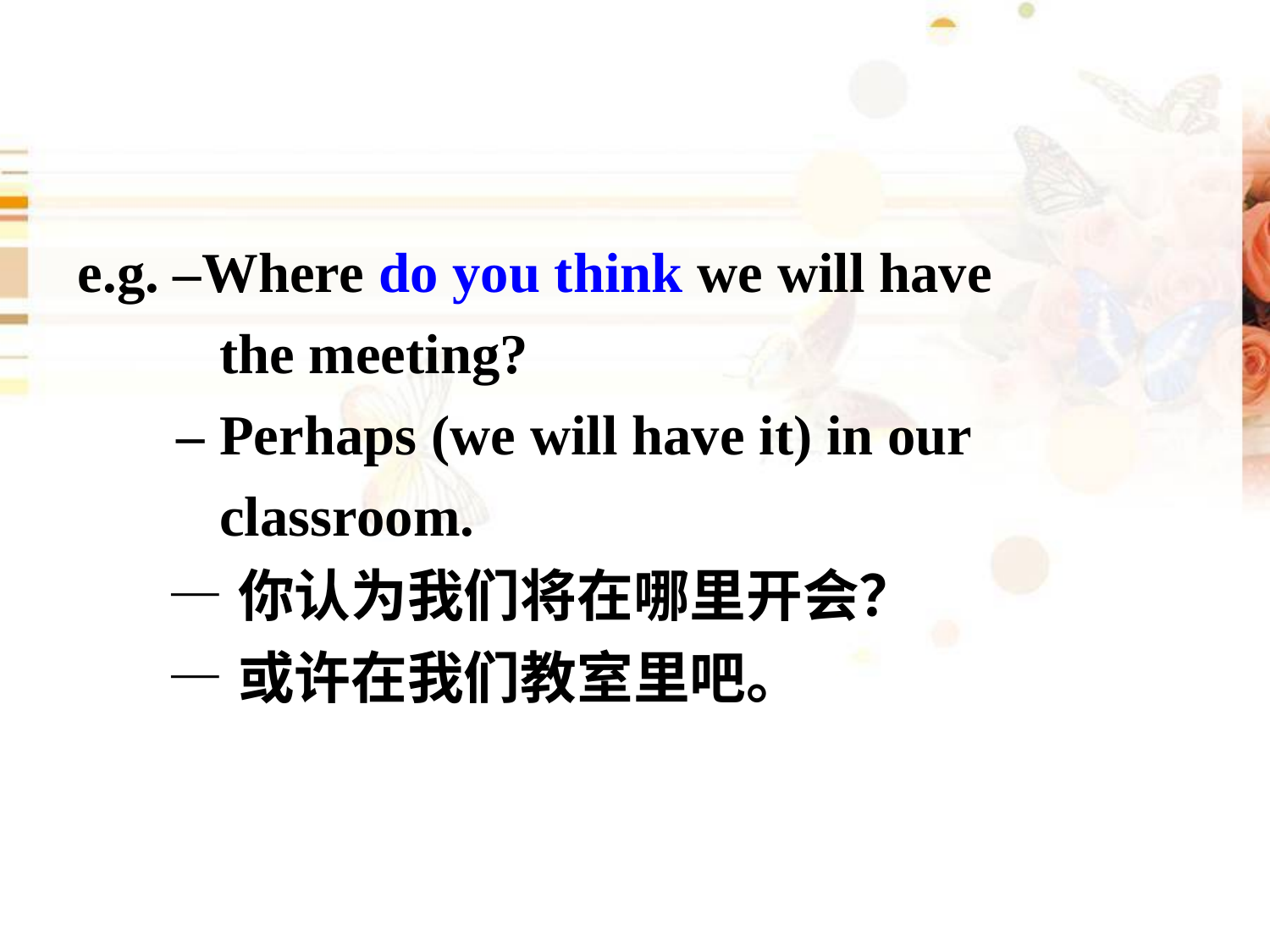

e.g. –Where do you think we will have
          the meeting?
       – Perhaps (we will have it) in our
          classroom.
       —你认为我们将在哪里开会？
       —或许在我们教室里吧。